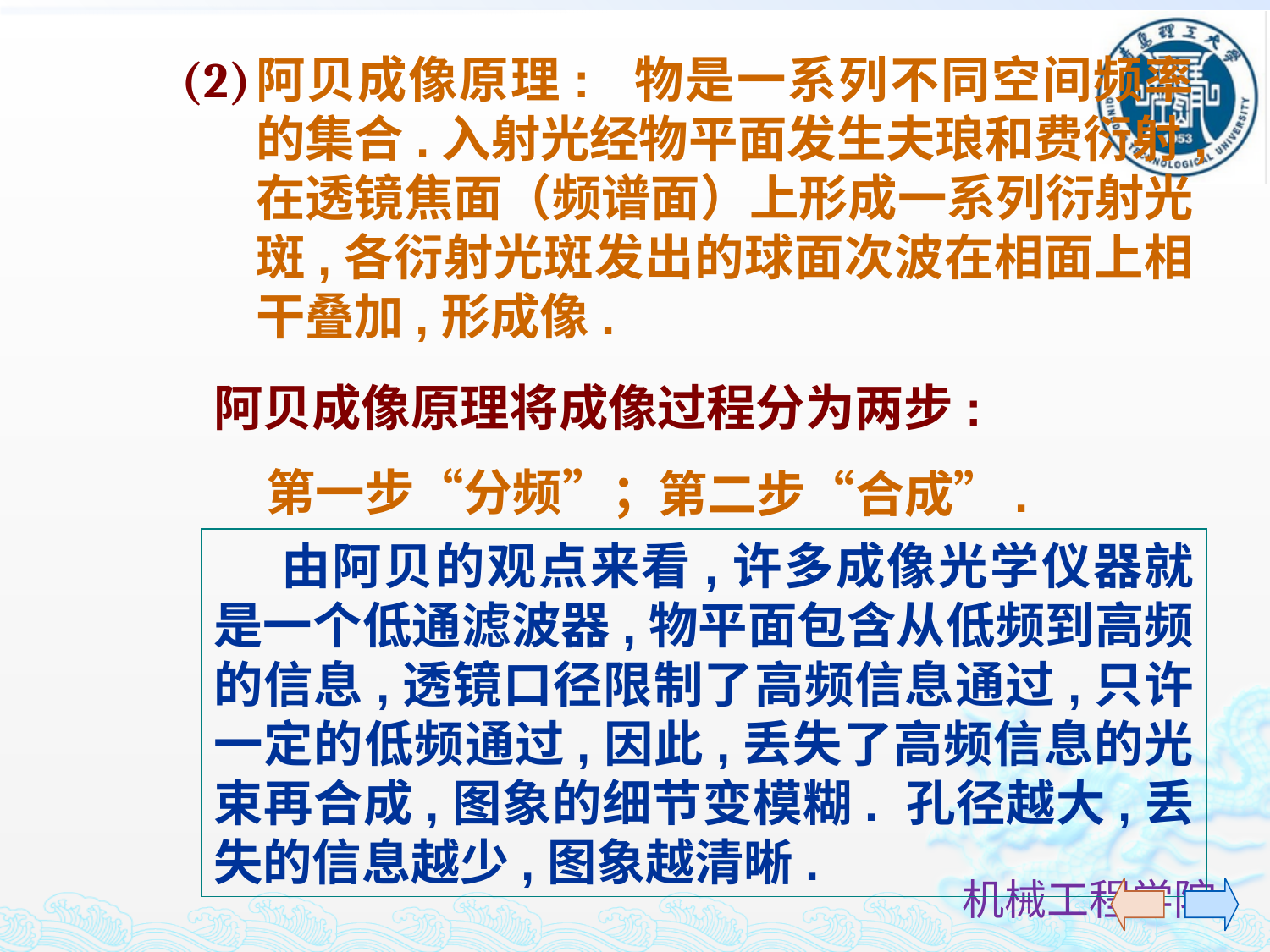

(2)
阿贝成像原理:  物是一系列不同空间频率的集合.入射光经物平面发生夫琅和费衍射,在透镜焦面（频谱面）上形成一系列衍射光斑,各衍射光斑发出的球面次波在相面上相干叠加,形成像.
阿贝成像原理将成像过程分为两步:
第一步“分频”；
第二步“合成”.
    由阿贝的观点来看,许多成像光学仪器就是一个低通滤波器,物平面包含从低频到高频的信息,透镜口径限制了高频信息通过,只许一定的低频通过,因此,丢失了高频信息的光束再合成,图象的细节变模糊. 孔径越大,丢失的信息越少,图象越清晰.